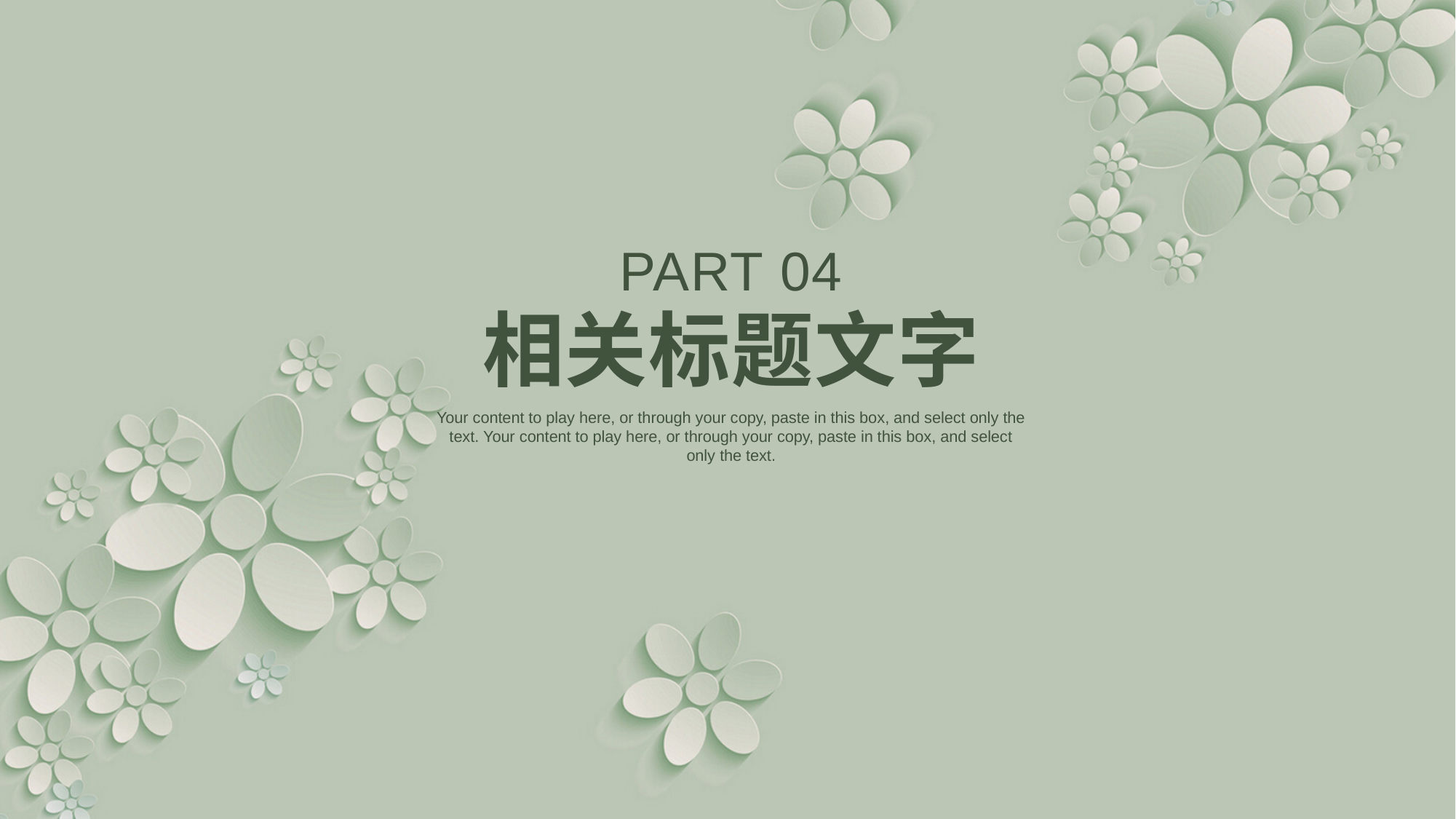

PART 04
相关标题文字
Your content to play here, or through your copy, paste in this box, and select only the text. Your content to play here, or through your copy, paste in this box, and select only the text.